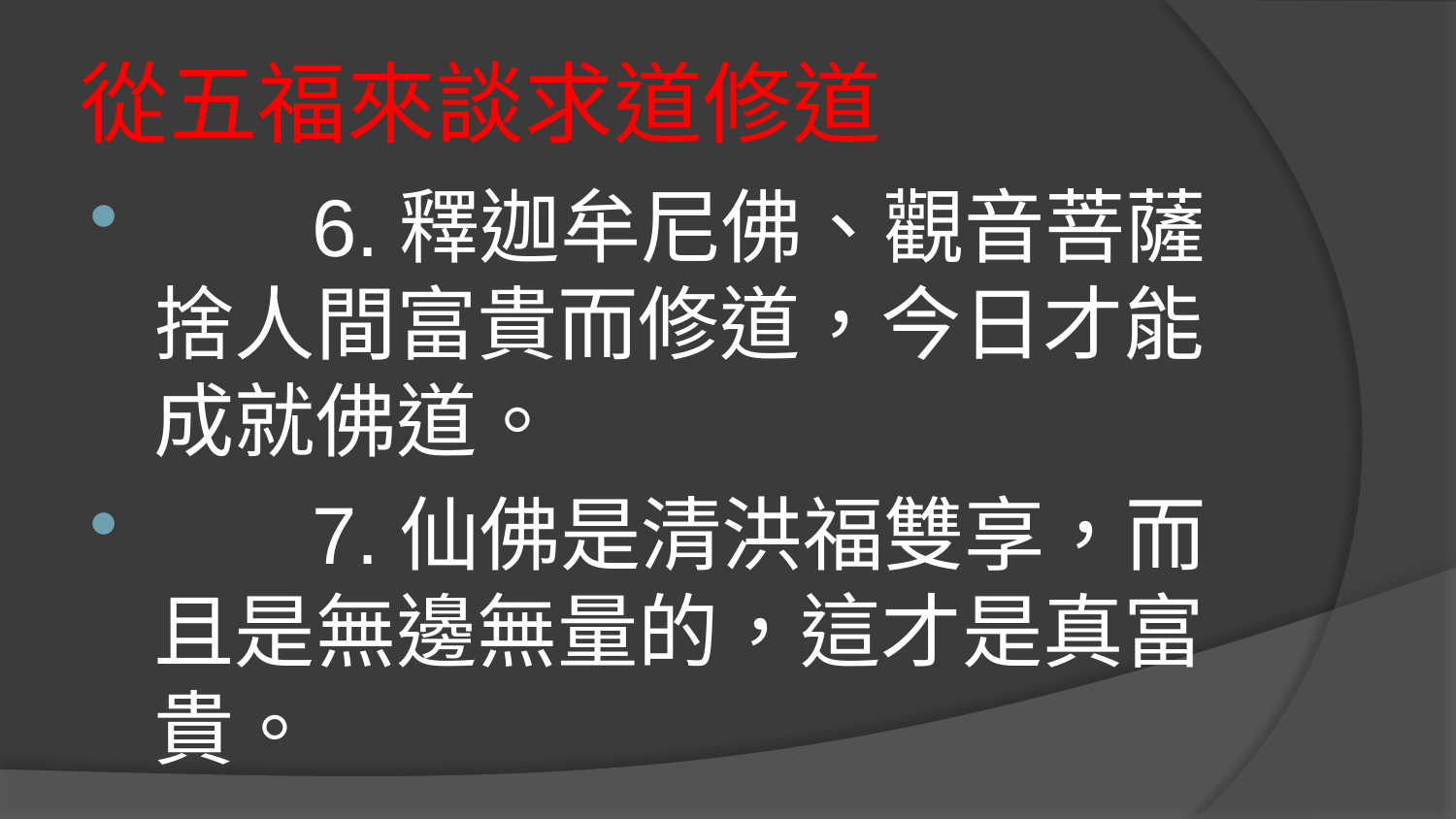

# 從五福來談求道修道
       6.釋迦牟尼佛、觀音菩薩捨人間富貴而修道，今日才能成就佛道。
       7.仙佛是清洪福雙享，而且是無邊無量的，這才是真富貴。